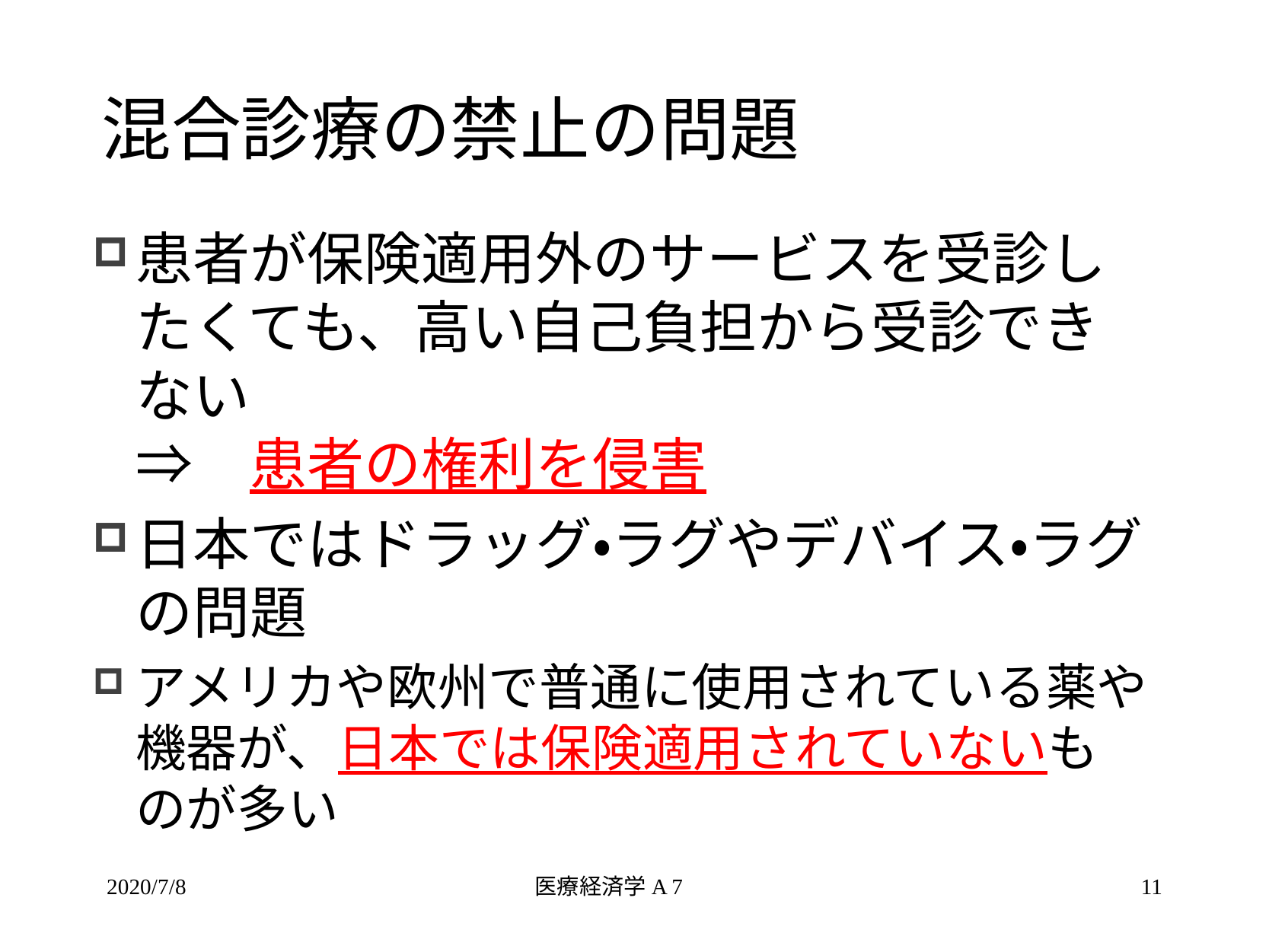

# 混合診療の禁止の問題
患者が保険適用外のサービスを受診したくても、高い自己負担から受診できない
⇒　患者の権利を侵害
日本ではドラッグ・ラグやデバイス・ラグの問題
アメリカや欧州で普通に使用されている薬や機器が、日本では保険適用されていないものが多い
2020/7/8
医療経済学A 7
11